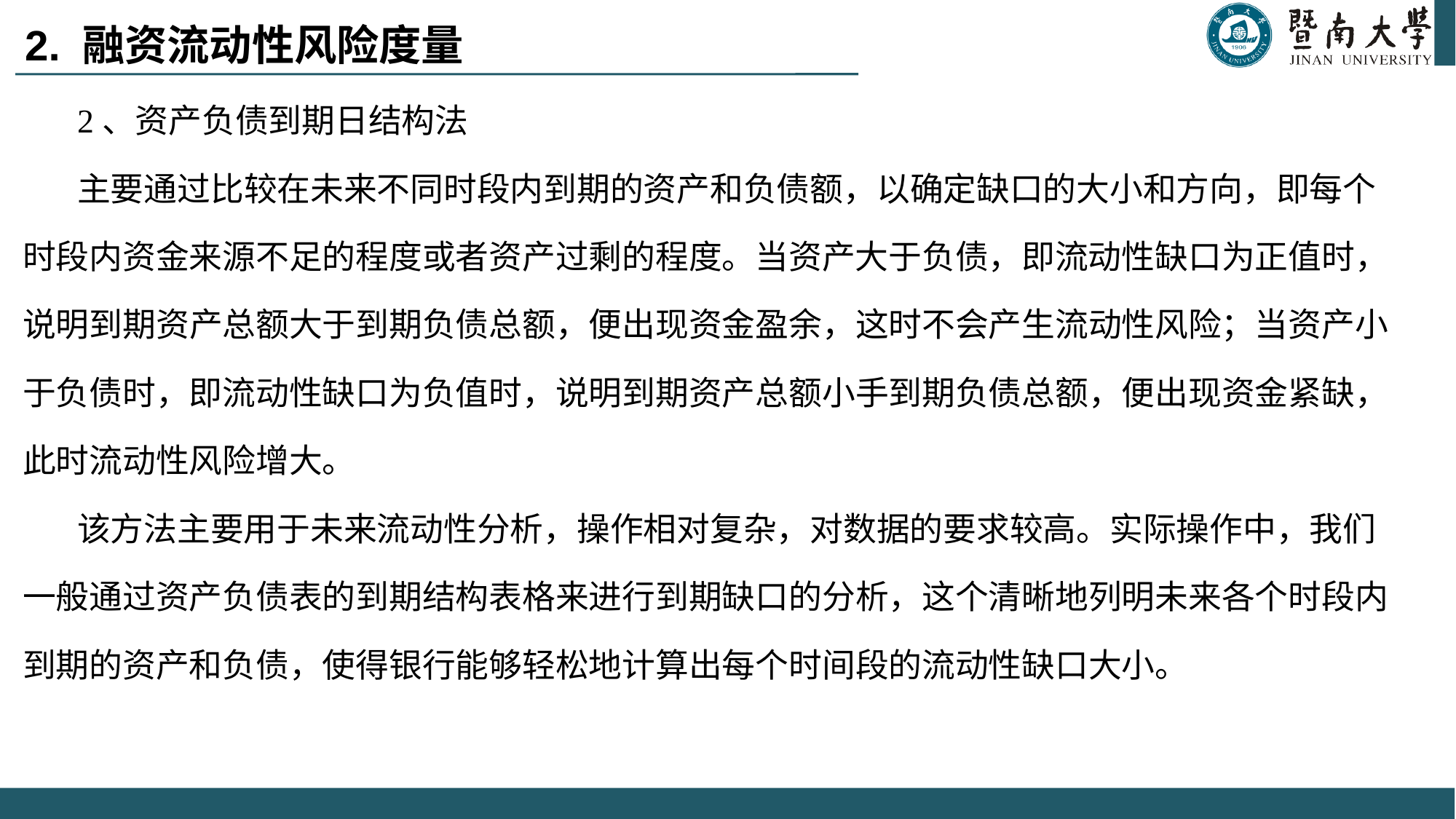

# 2. 融资流动性风险度量

2、资产负债到期日结构法
主要通过比较在未来不同时段内到期的资产和负债额，以确定缺口的大小和方向，即每个时段内资金来源不足的程度或者资产过剩的程度。当资产大于负债，即流动性缺口为正值时，说明到期资产总额大于到期负债总额，便出现资金盈余，这时不会产生流动性风险；当资产小于负债时，即流动性缺口为负值时，说明到期资产总额小手到期负债总额，便出现资金紧缺，此时流动性风险增大。
该方法主要用于未来流动性分析，操作相对复杂，对数据的要求较高。实际操作中，我们一般通过资产负债表的到期结构表格来进行到期缺口的分析，这个清晰地列明未来各个时段内到期的资产和负债，使得银行能够轻松地计算出每个时间段的流动性缺口大小。